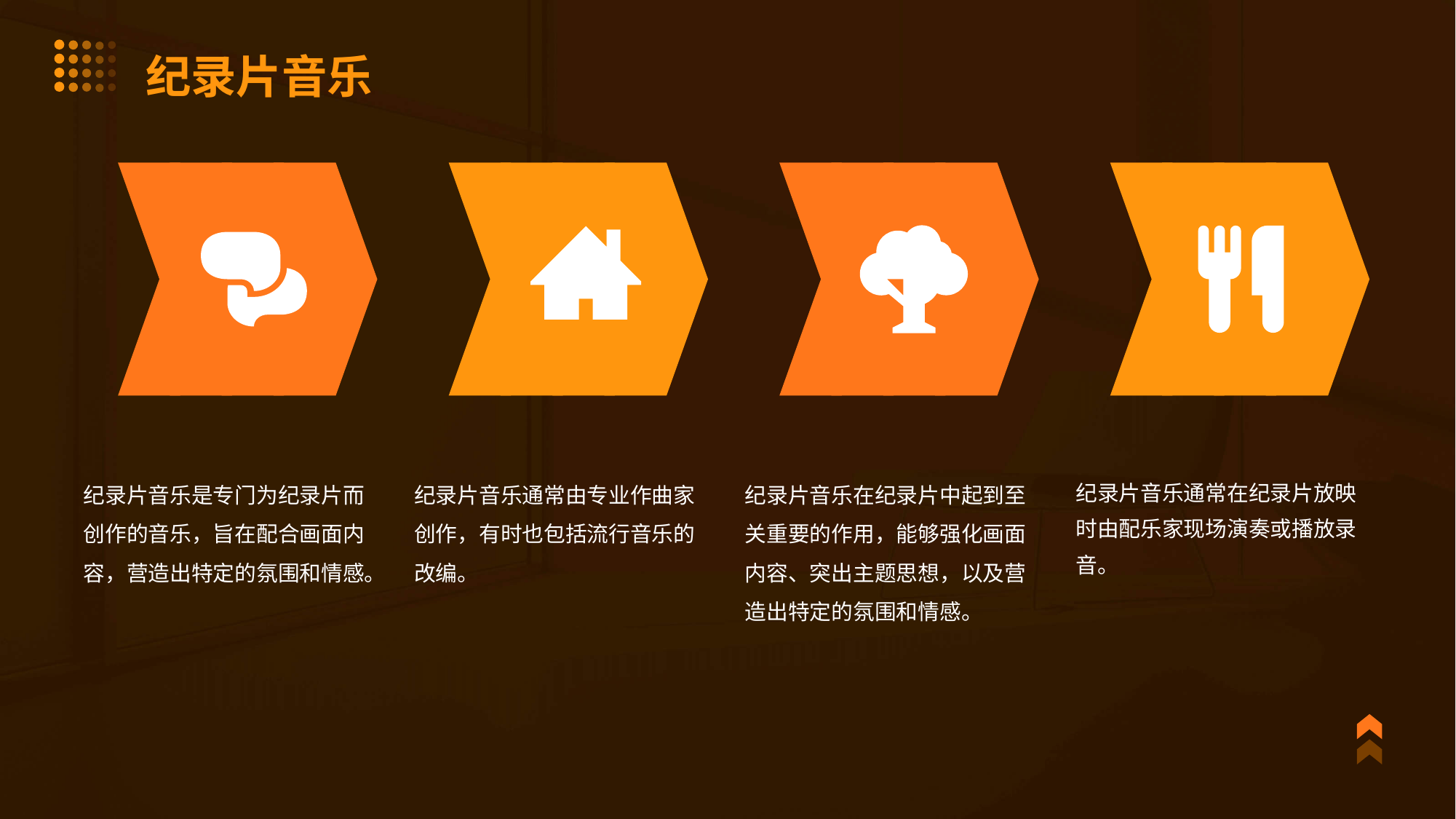

纪录片音乐

纪录片音乐是专门为纪录片而创作的音乐，旨在配合画面内容，营造出特定的氛围和情感。
纪录片音乐通常由专业作曲家创作，有时也包括流行音乐的改编。
纪录片音乐在纪录片中起到至关重要的作用，能够强化画面内容、突出主题思想，以及营造出特定的氛围和情感。
纪录片音乐通常在纪录片放映时由配乐家现场演奏或播放录音。